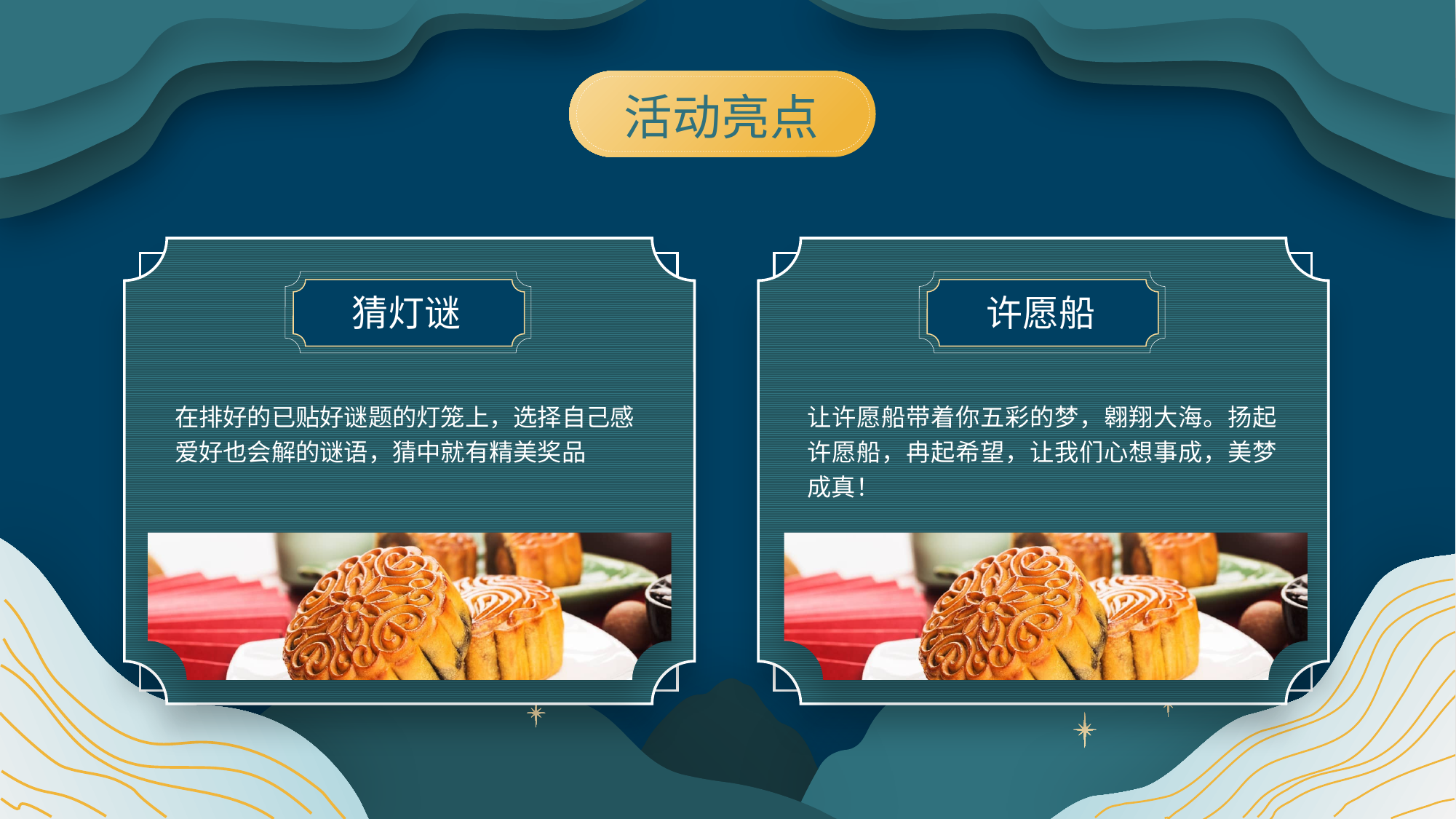

活动亮点

猜灯谜
许愿船
在排好的已贴好谜题的灯笼上，选择自己感爱好也会解的谜语，猜中就有精美奖品
让许愿船带着你五彩的梦，翱翔大海。扬起许愿船，冉起希望，让我们心想事成，美梦成真！